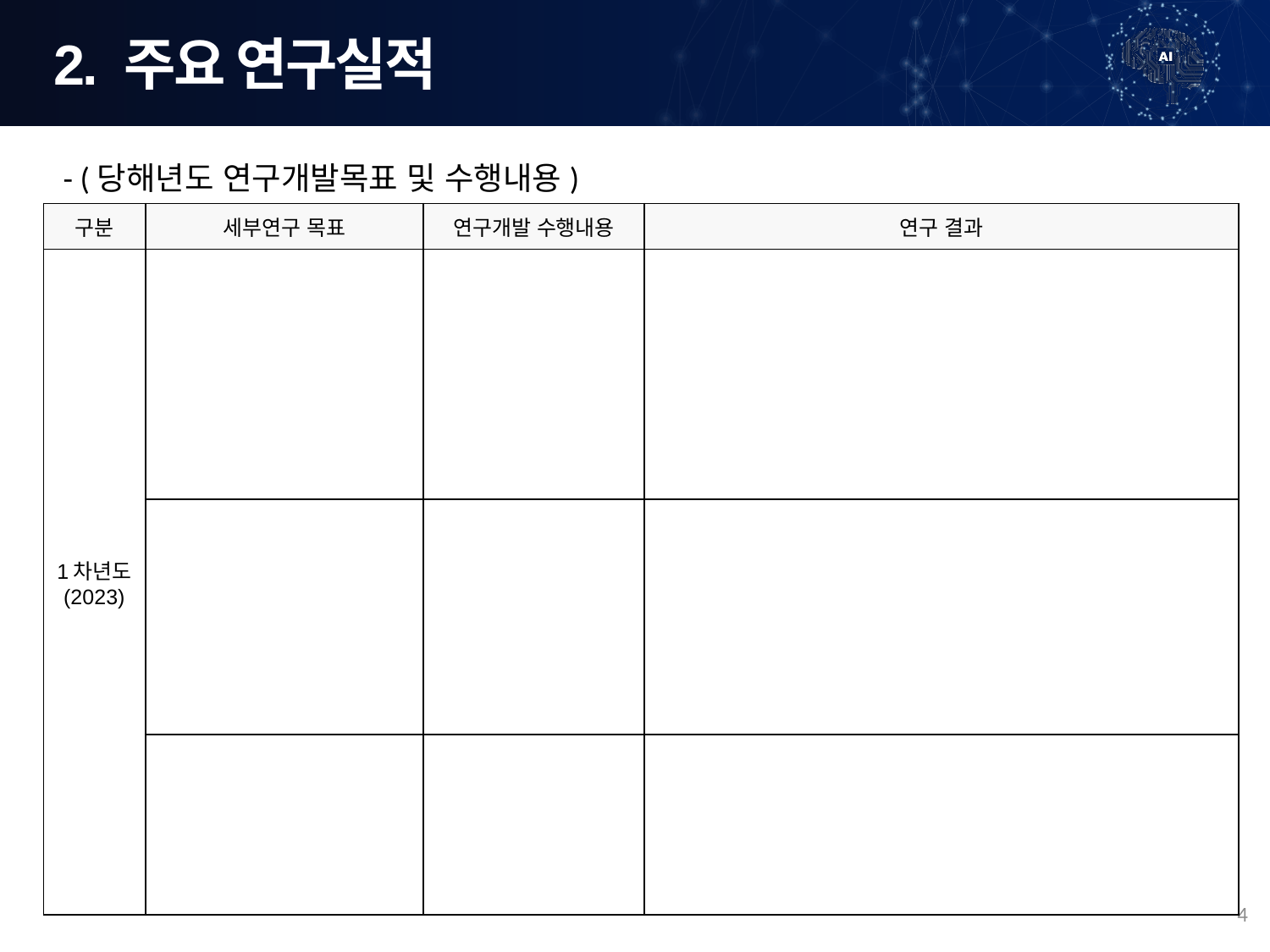

2. 주요 연구실적
 - (당해년도 연구개발목표 및 수행내용)
| 구분 | 세부연구 목표 | 연구개발 수행내용 | 연구 결과 |
| --- | --- | --- | --- |
| 1차년도 (2023) |  |  |  |
|  |  |  |  |
|  |  |  |  |
4